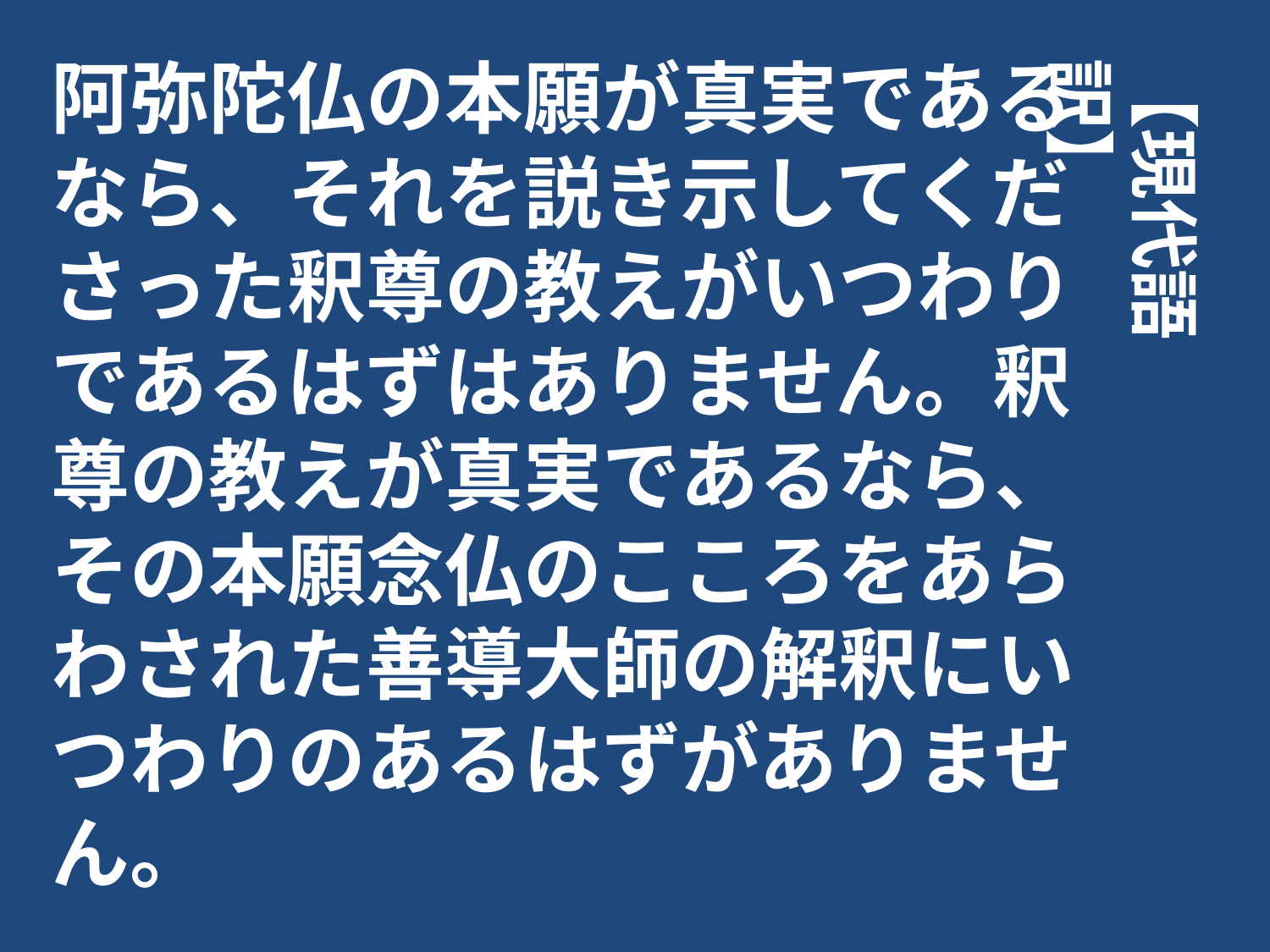

阿弥陀仏の本願が真実であるなら、それを説き示してくださった釈尊の教えがいつわりであるはずはありません。釈尊の教えが真実であるなら、その本願念仏のこころをあらわされた善導大師の解釈にいつわりのあるはずがありません。
【現代語訳】